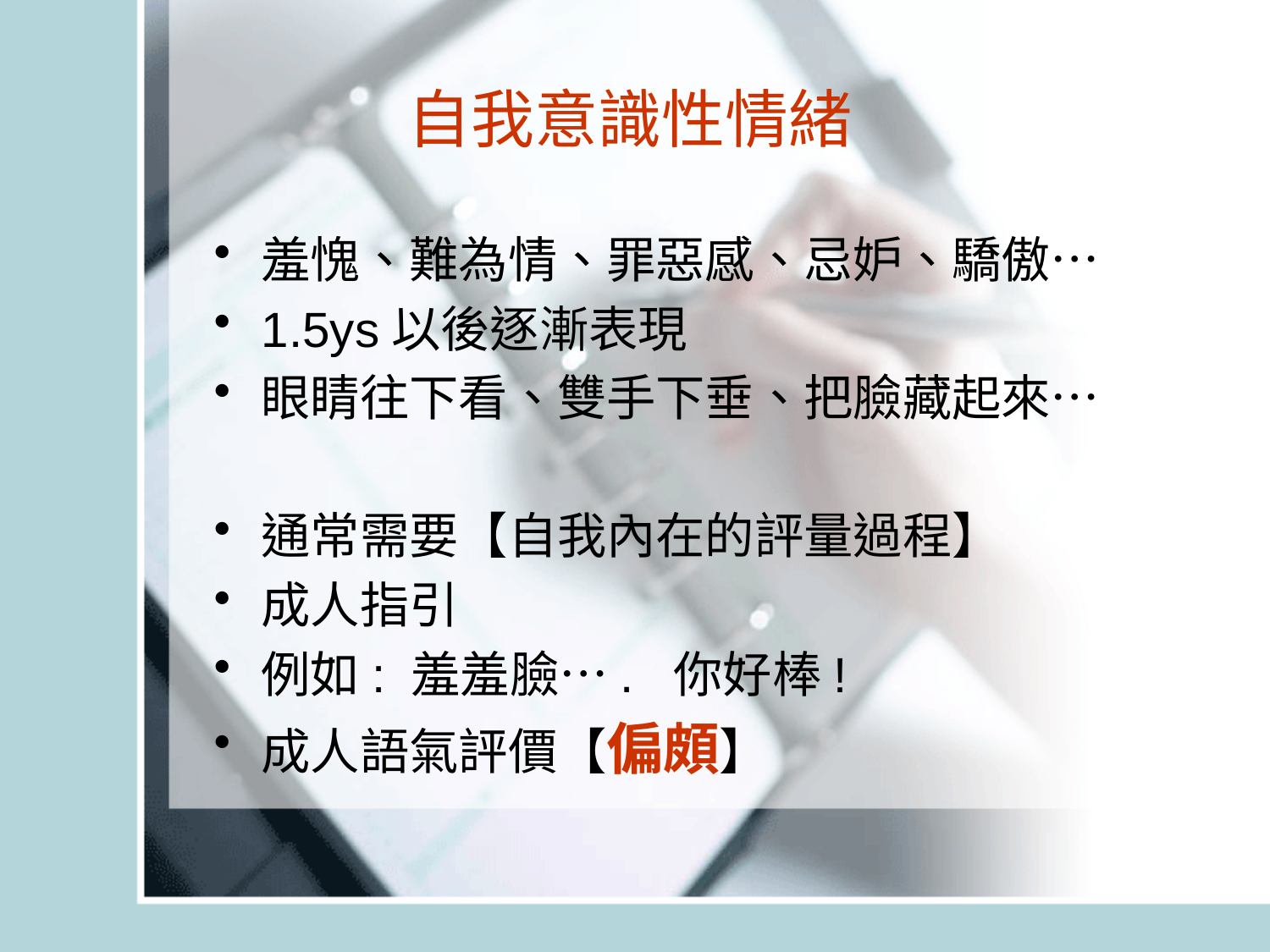

# 自我意識性情緒
羞愧、難為情、罪惡感、忌妒、驕傲…
1.5ys以後逐漸表現
眼睛往下看、雙手下垂、把臉藏起來…

通常需要【自我內在的評量過程】
成人指引
例如: 羞羞臉….  你好棒!
成人語氣評價【偏頗】